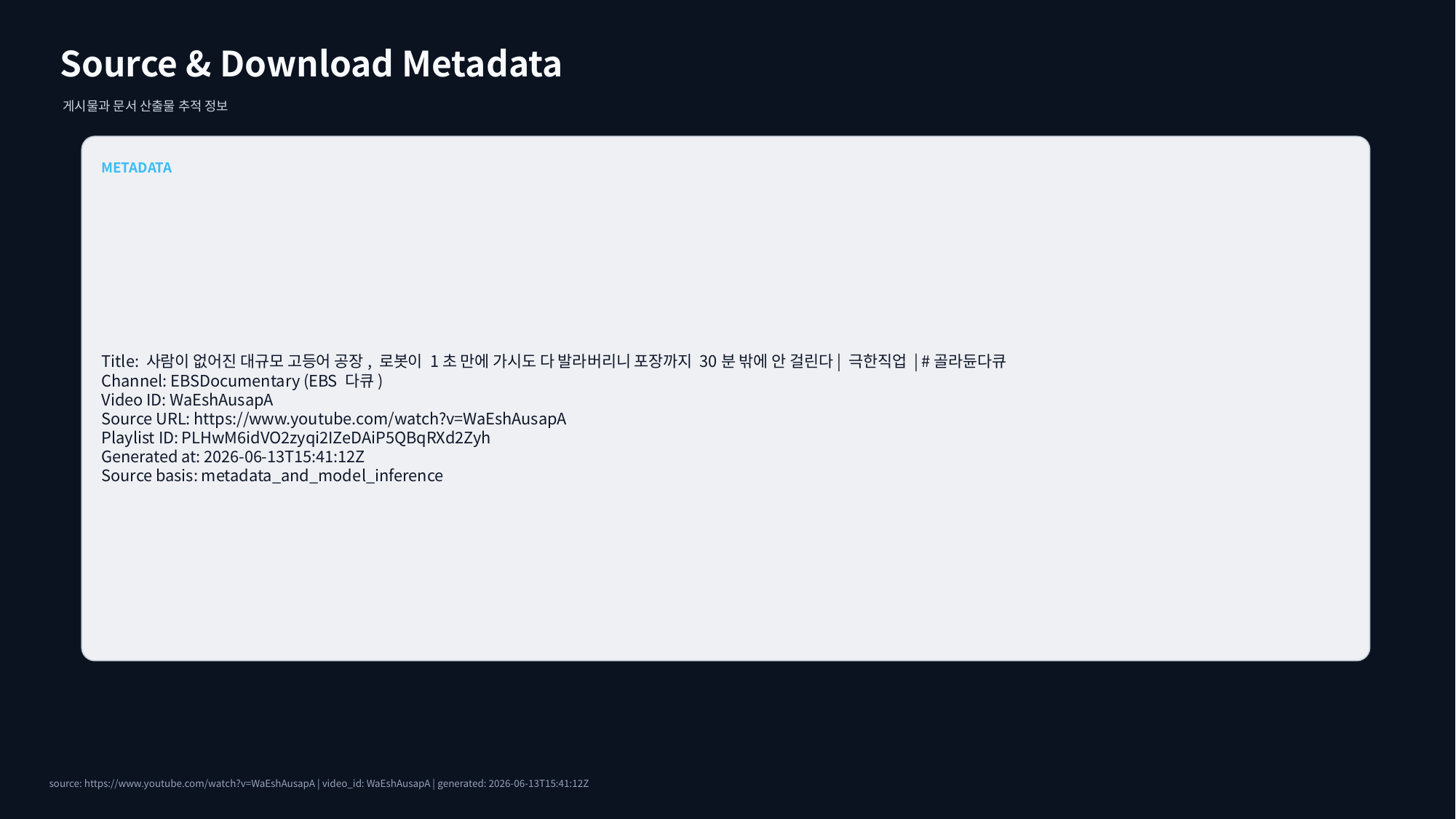

Source & Download Metadata
게시물과 문서 산출물 추적 정보

METADATA
Title: 사람이 없어진 대규모 고등어 공장, 로봇이 1초 만에 가시도 다 발라버리니 포장까지 30분 밖에 안 걸린다| 극한직업 | #골라듄다큐
Channel: EBSDocumentary (EBS 다큐)
Video ID: WaEshAusapA
Source URL: https://www.youtube.com/watch?v=WaEshAusapA
Playlist ID: PLHwM6idVO2zyqi2IZeDAiP5QBqRXd2Zyh
Generated at: 2026-06-13T15:41:12Z
Source basis: metadata_and_model_inference
source: https://www.youtube.com/watch?v=WaEshAusapA | video_id: WaEshAusapA | generated: 2026-06-13T15:41:12Z